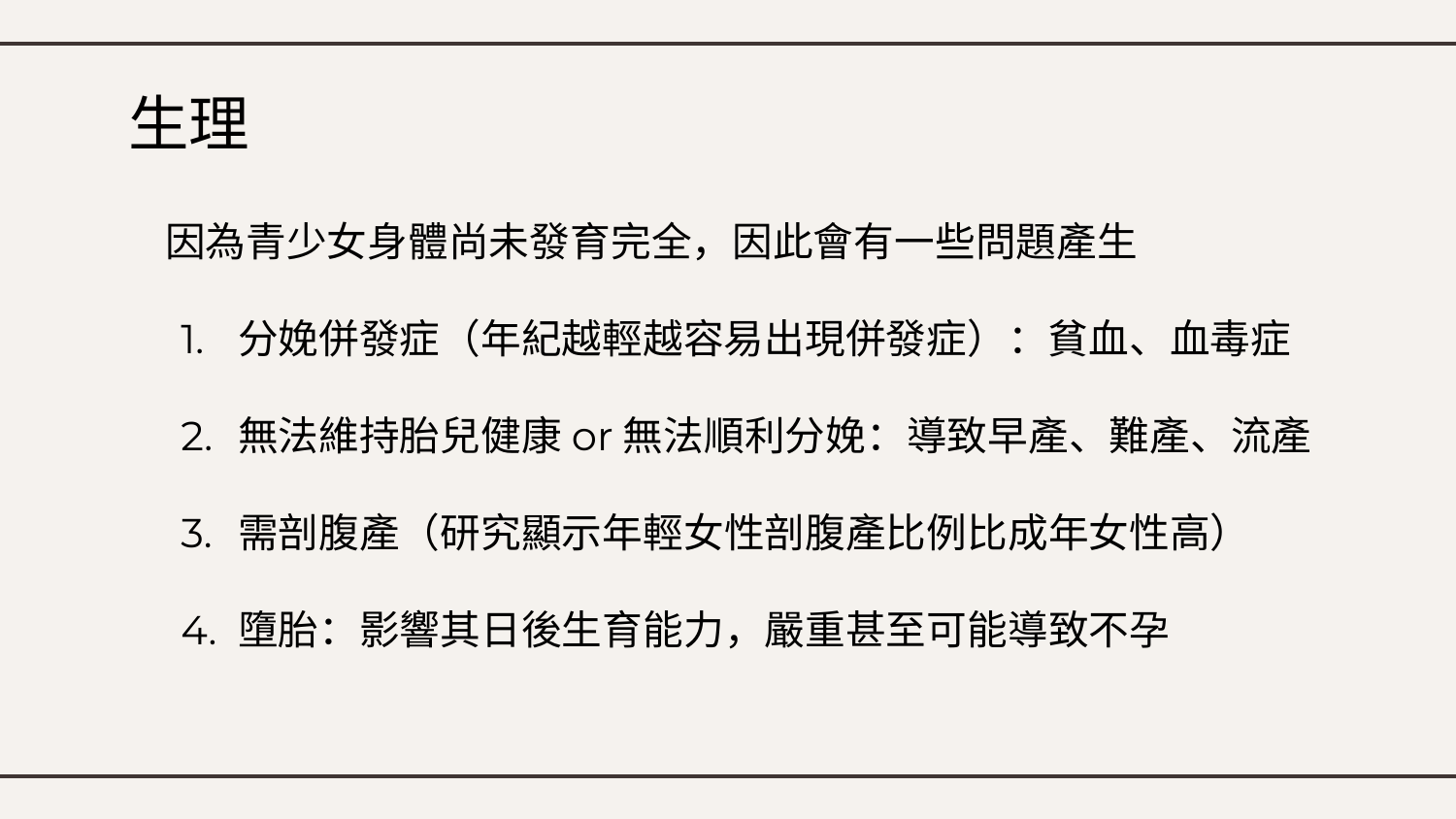

# 生理
因為青少女身體尚未發育完全，因此會有一些問題產生

分娩併發症（年紀越輕越容易出現併發症）：貧血、血毒症

無法維持胎兒健康or無法順利分娩：導致早產、難產、流產

需剖腹產（研究顯示年輕女性剖腹產比例比成年女性高）

墮胎：影響其日後生育能力，嚴重甚至可能導致不孕